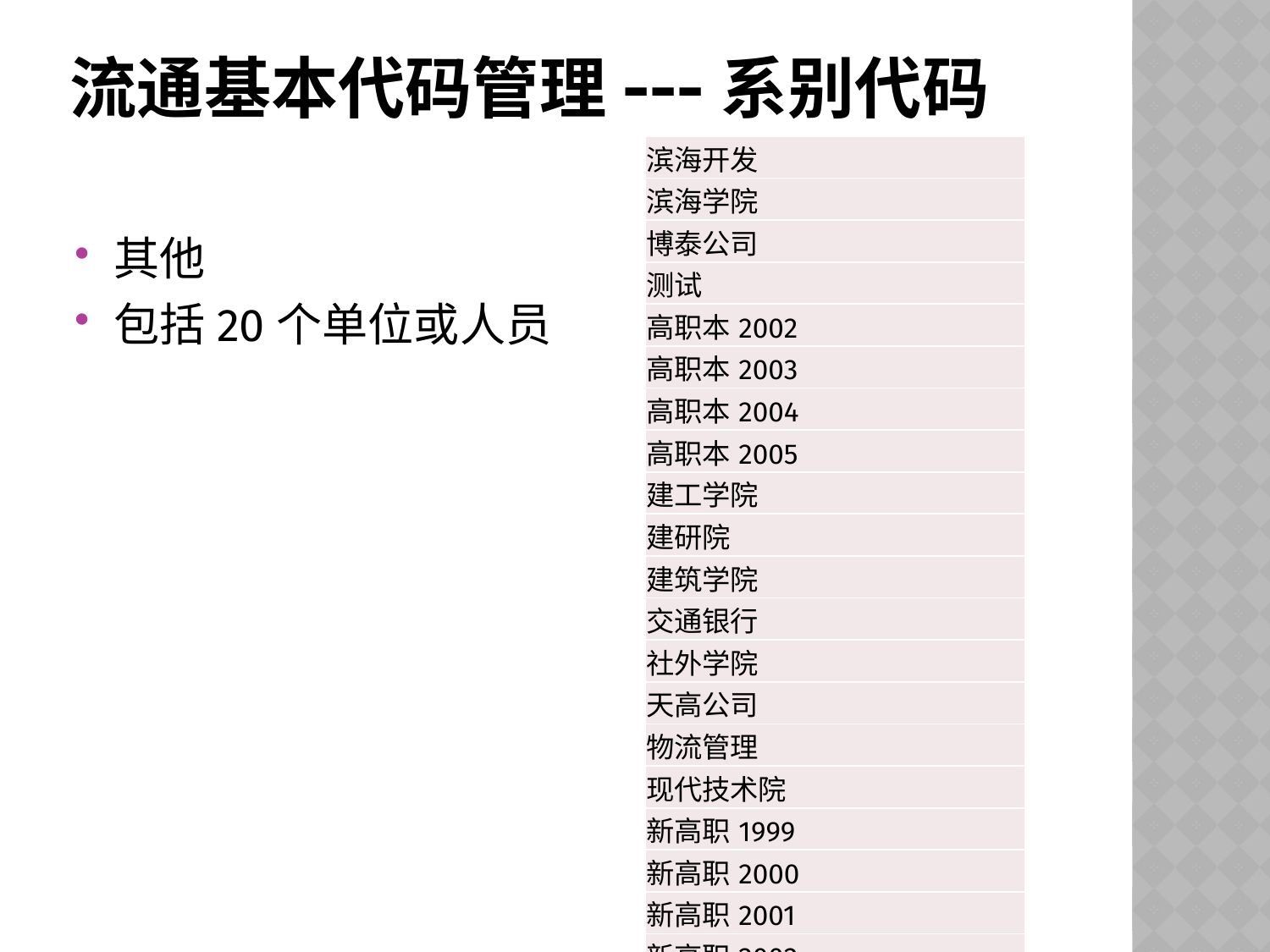

# 流通基本代码管理---系别代码
| 滨海开发 |
| --- |
| 滨海学院 |
| 博泰公司 |
| 测试 |
| 高职本2002 |
| 高职本2003 |
| 高职本2004 |
| 高职本2005 |
| 建工学院 |
| 建研院 |
| 建筑学院 |
| 交通银行 |
| 社外学院 |
| 天高公司 |
| 物流管理 |
| 现代技术院 |
| 新高职1999 |
| 新高职2000 |
| 新高职2001 |
| 新高职2002 |
其他
包括20个单位或人员